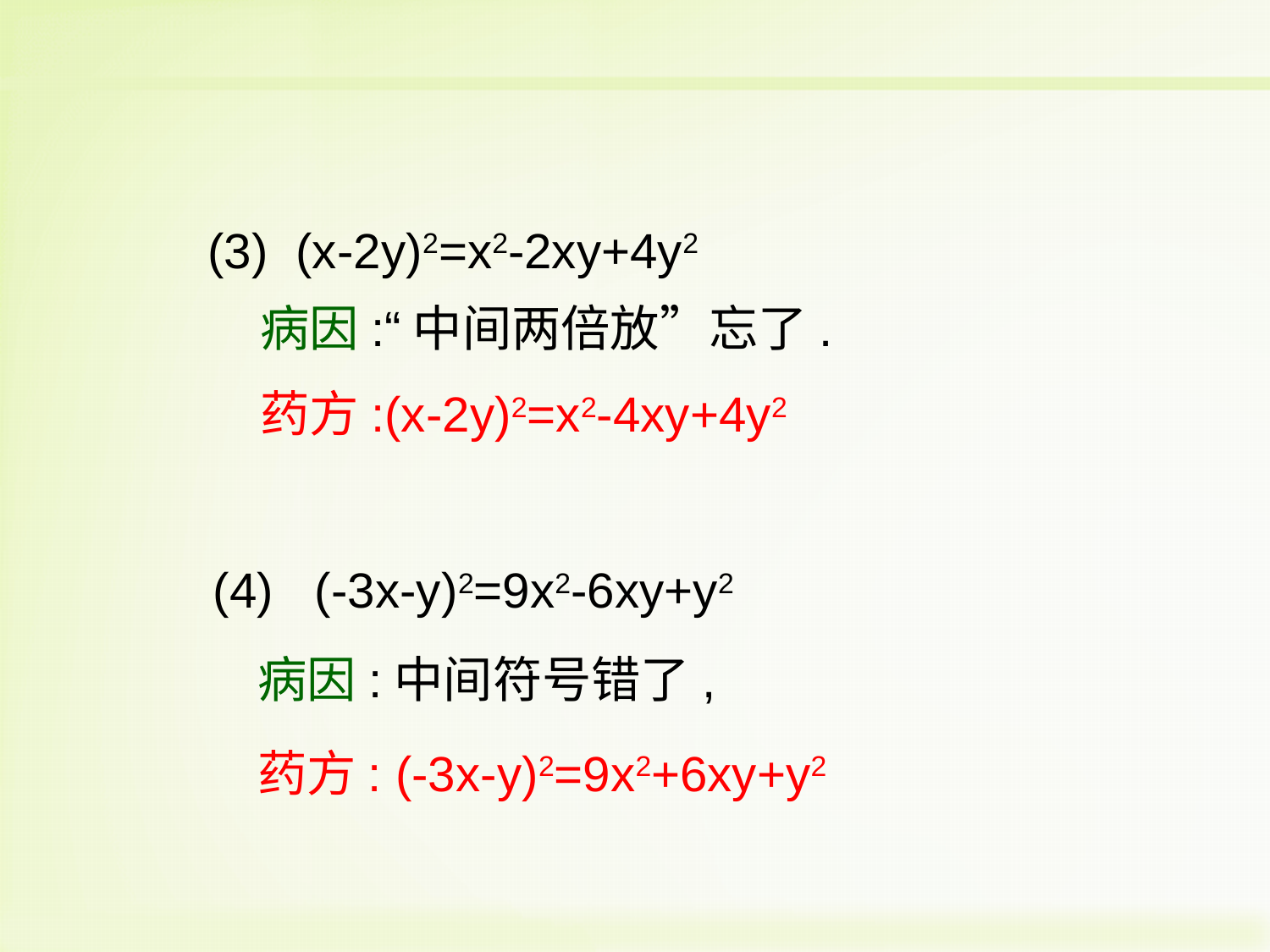

(3)  (x-2y)2=x2-2xy+4y2
病因:“中间两倍放”忘了.
药方:(x-2y)2=x2-4xy+4y2
(4)   (-3x-y)2=9x2-6xy+y2
病因:中间符号错了,
药方: (-3x-y)2=9x2+6xy+y2